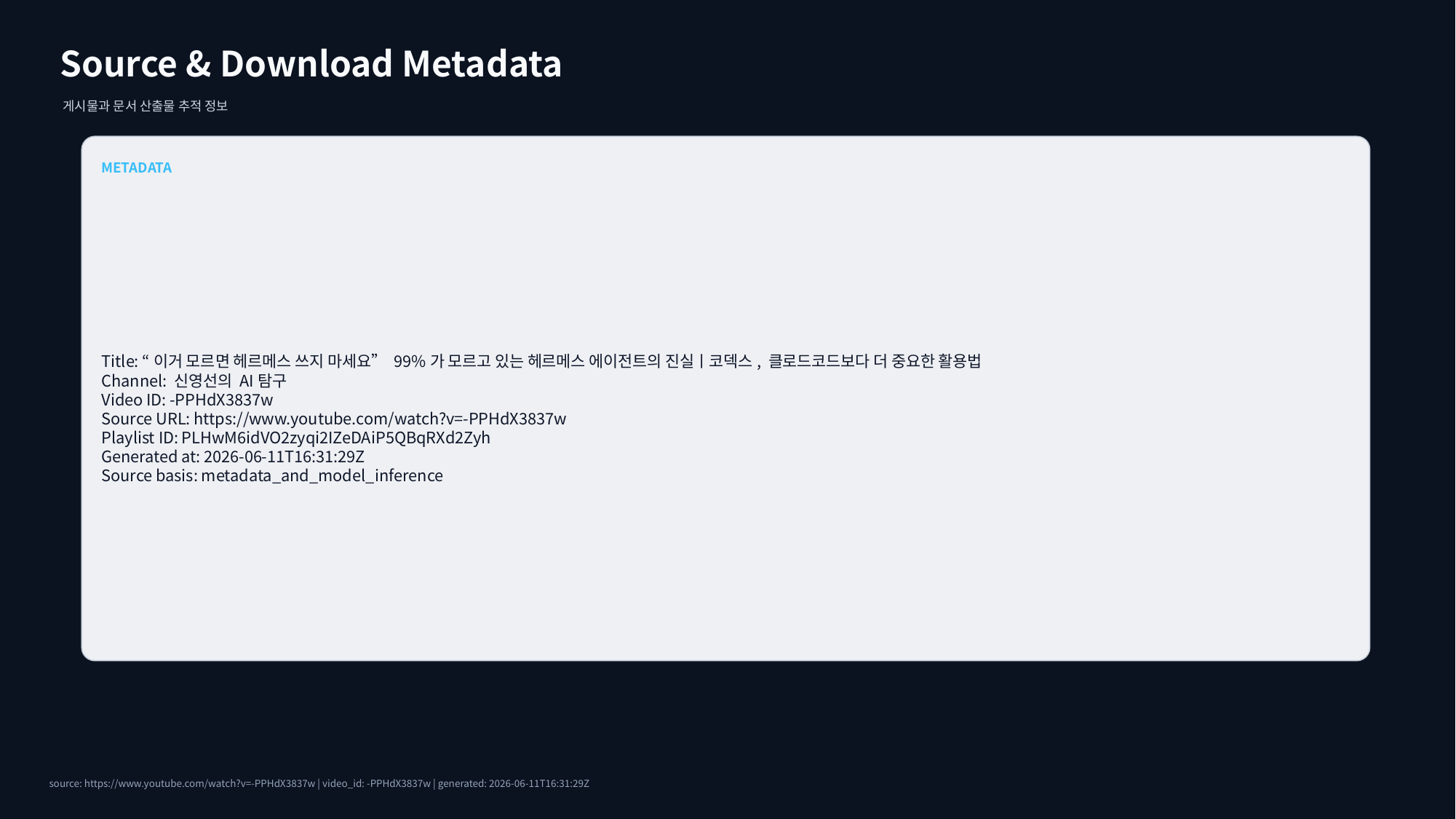

Source & Download Metadata
게시물과 문서 산출물 추적 정보

METADATA
Title: “이거 모르면 헤르메스 쓰지 마세요” 99%가 모르고 있는 헤르메스 에이전트의 진실ㅣ코덱스, 클로드코드보다 더 중요한 활용법
Channel: 신영선의 AI탐구
Video ID: -PPHdX3837w
Source URL: https://www.youtube.com/watch?v=-PPHdX3837w
Playlist ID: PLHwM6idVO2zyqi2IZeDAiP5QBqRXd2Zyh
Generated at: 2026-06-11T16:31:29Z
Source basis: metadata_and_model_inference
source: https://www.youtube.com/watch?v=-PPHdX3837w | video_id: -PPHdX3837w | generated: 2026-06-11T16:31:29Z